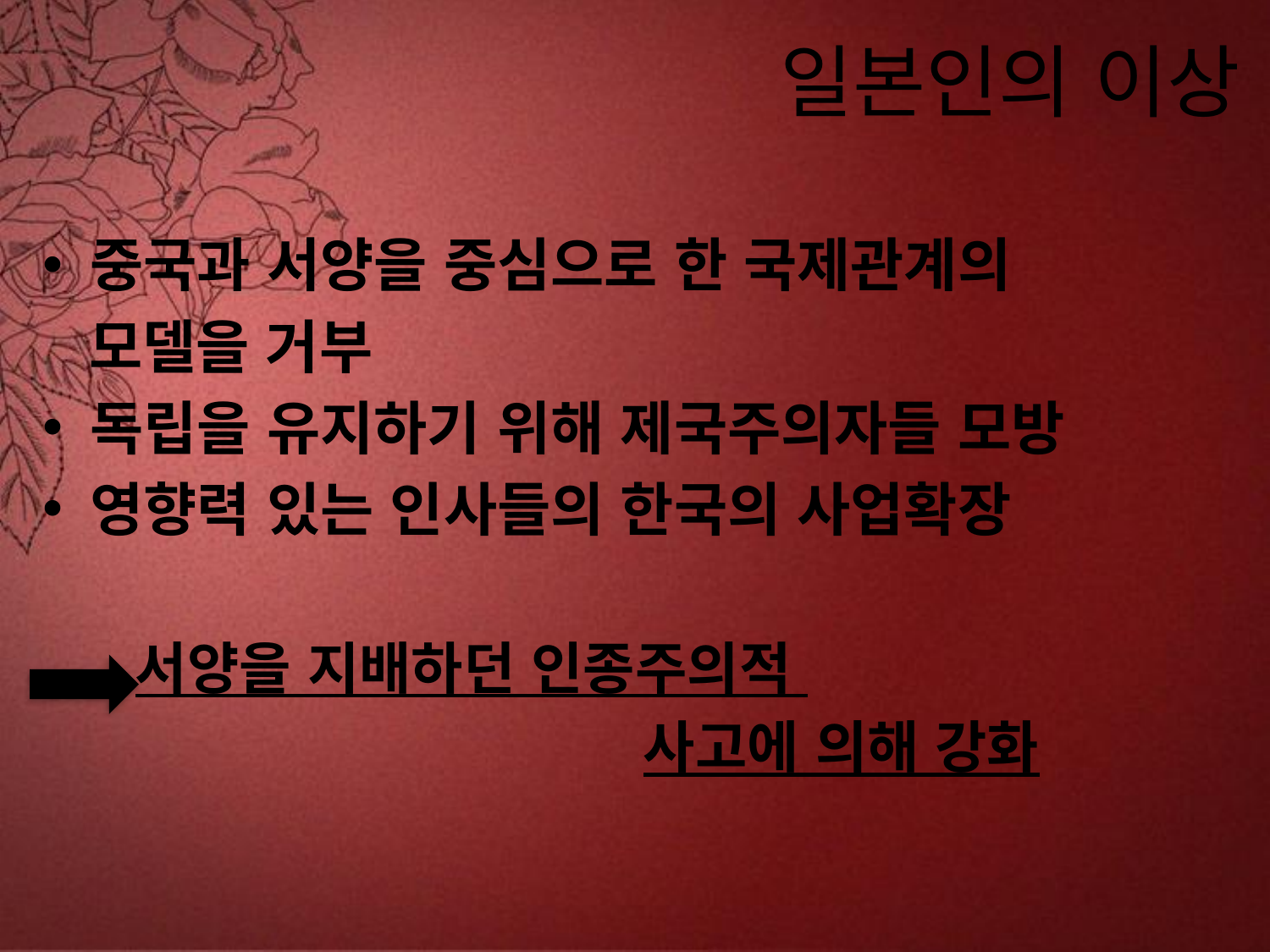

# 일본인의 이상
중국과 서양을 중심으로 한 국제관계의
  모델을 거부
독립을 유지하기 위해 제국주의자들 모방
영향력 있는 인사들의 한국의 사업확장

     서양을 지배하던 인종주의적
                                     사고에 의해 강화